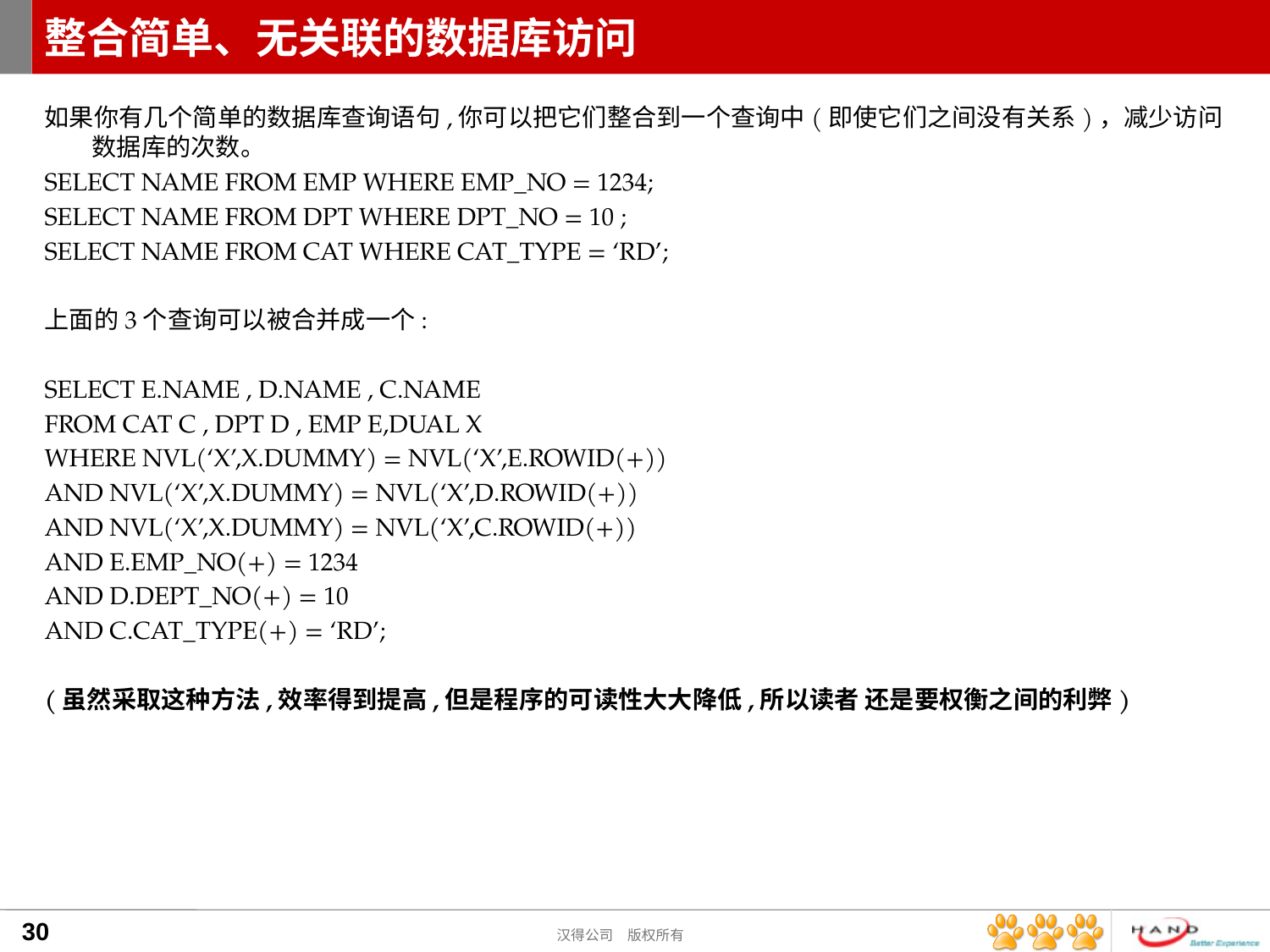

# 整合简单、无关联的数据库访问
如果你有几个简单的数据库查询语句,你可以把它们整合到一个查询中(即使它们之间没有关系)，减少访问数据库的次数。
SELECT NAME FROM EMP WHERE EMP_NO = 1234;
SELECT NAME FROM DPT WHERE DPT_NO = 10 ;
SELECT NAME FROM CAT WHERE CAT_TYPE = ‘RD’;

上面的3个查询可以被合并成一个:

SELECT E.NAME , D.NAME , C.NAME
FROM CAT C , DPT D , EMP E,DUAL X
WHERE NVL(‘X’,X.DUMMY) = NVL(‘X’,E.ROWID(+))
AND NVL(‘X’,X.DUMMY) = NVL(‘X’,D.ROWID(+))
AND NVL(‘X’,X.DUMMY) = NVL(‘X’,C.ROWID(+))
AND E.EMP_NO(+) = 1234
AND D.DEPT_NO(+) = 10
AND C.CAT_TYPE(+) = ‘RD’;

(虽然采取这种方法,效率得到提高,但是程序的可读性大大降低,所以读者 还是要权衡之间的利弊)

30